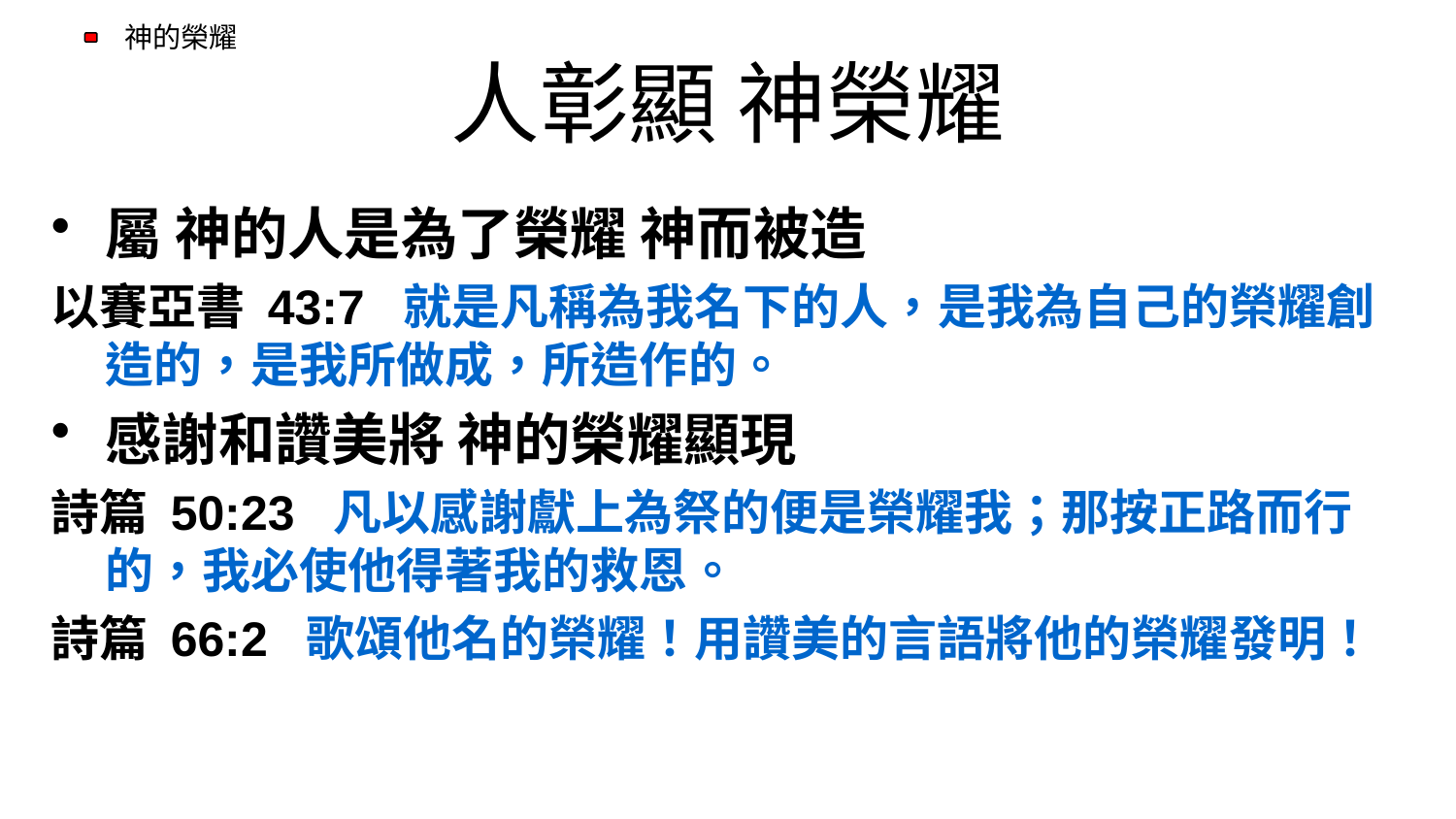

# 人彰顯 神榮耀
屬 神的人是為了榮耀 神而被造
以賽亞書 43:7  就是凡稱為我名下的人，是我為自己的榮耀創造的，是我所做成，所造作的。
感謝和讚美將 神的榮耀顯現
詩篇 50:23  凡以感謝獻上為祭的便是榮耀我；那按正路而行的，我必使他得著我的救恩。
詩篇 66:2  歌頌他名的榮耀！用讚美的言語將他的榮耀發明！